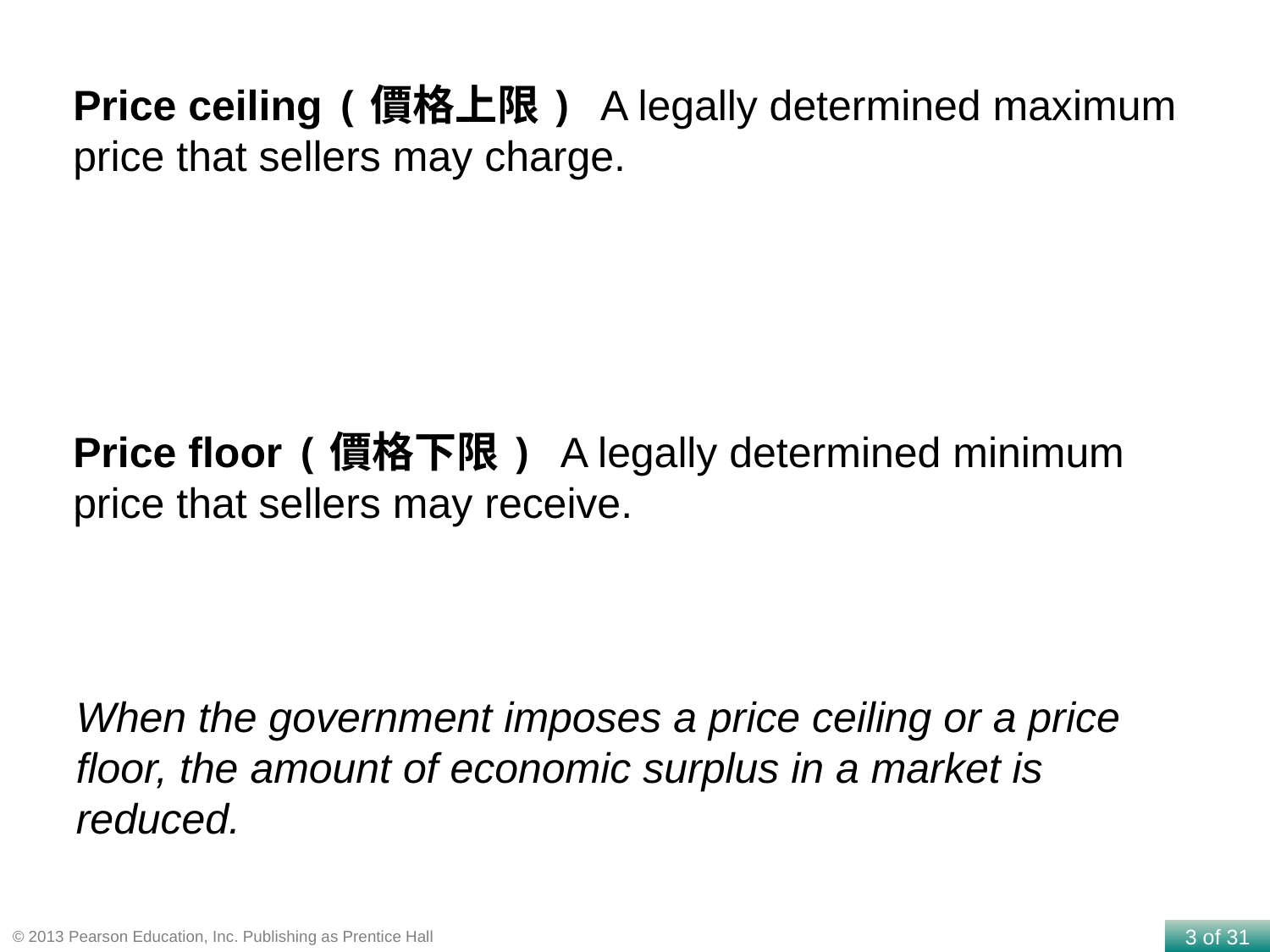

Price ceiling (價格上限) A legally determined maximum price that sellers may charge.

Price floor (價格下限) A legally determined minimum price that sellers may receive.
When the government imposes a price ceiling or a price floor, the amount of economic surplus in a market is reduced.